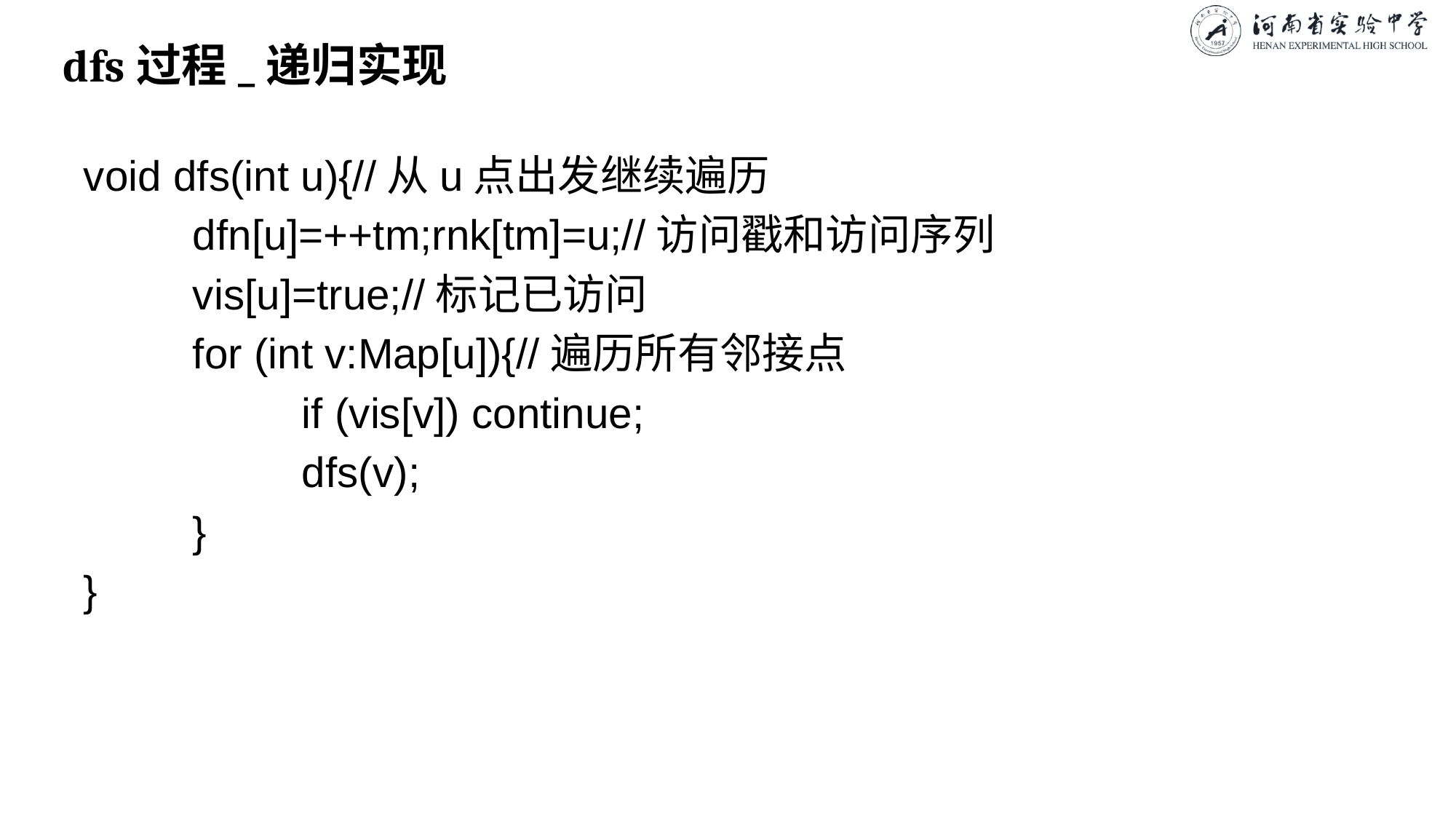

# dfs过程_递归实现
void dfs(int u){//从u点出发继续遍历
	dfn[u]=++tm;rnk[tm]=u;//访问戳和访问序列
	vis[u]=true;//标记已访问
	for (int v:Map[u]){//遍历所有邻接点
		if (vis[v]) continue;
		dfs(v);
	}
}